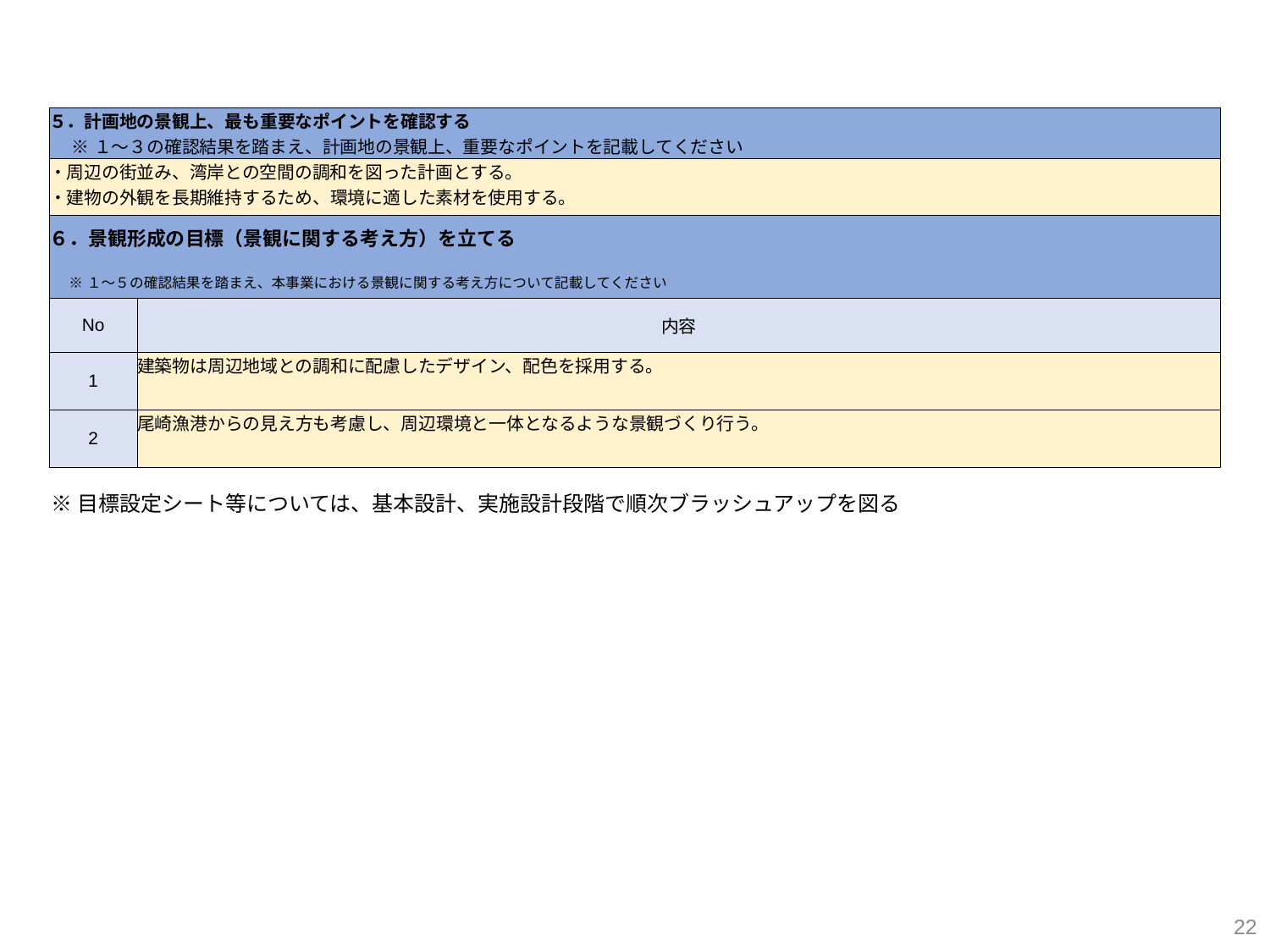

| ５．計画地の景観上、最も重要なポイントを確認する |  |
| --- | --- |
|  | ※１～３の確認結果を踏まえ、計画地の景観上、重要なポイントを記載してください |
| ・周辺の街並み、湾岸との空間の調和を図った計画とする。 ・建物の外観を長期維持するため、環境に適した素材を使用する。 |  |
| ６．景観形成の目標（景観に関する考え方）を立てる |  |  |  |  |  |  |  |  |  |
| --- | --- | --- | --- | --- | --- | --- | --- | --- | --- |
|  | ※１～５の確認結果を踏まえ、本事業における景観に関する考え方について記載してください |  |  |  |  |  |  |  |  |
| No |  | 内容 |  |  |  |  |  |  |  |
| 1 |  | 建築物は周辺地域との調和に配慮したデザイン、配色を採用する。 |  |  |  |  |  |  |  |
| 2 |  | 尾崎漁港からの見え方も考慮し、周辺環境と一体となるような景観づくり行う。 |  |  |  |  |  |  |  |
※目標設定シート等については、基本設計、実施設計段階で順次ブラッシュアップを図る
22